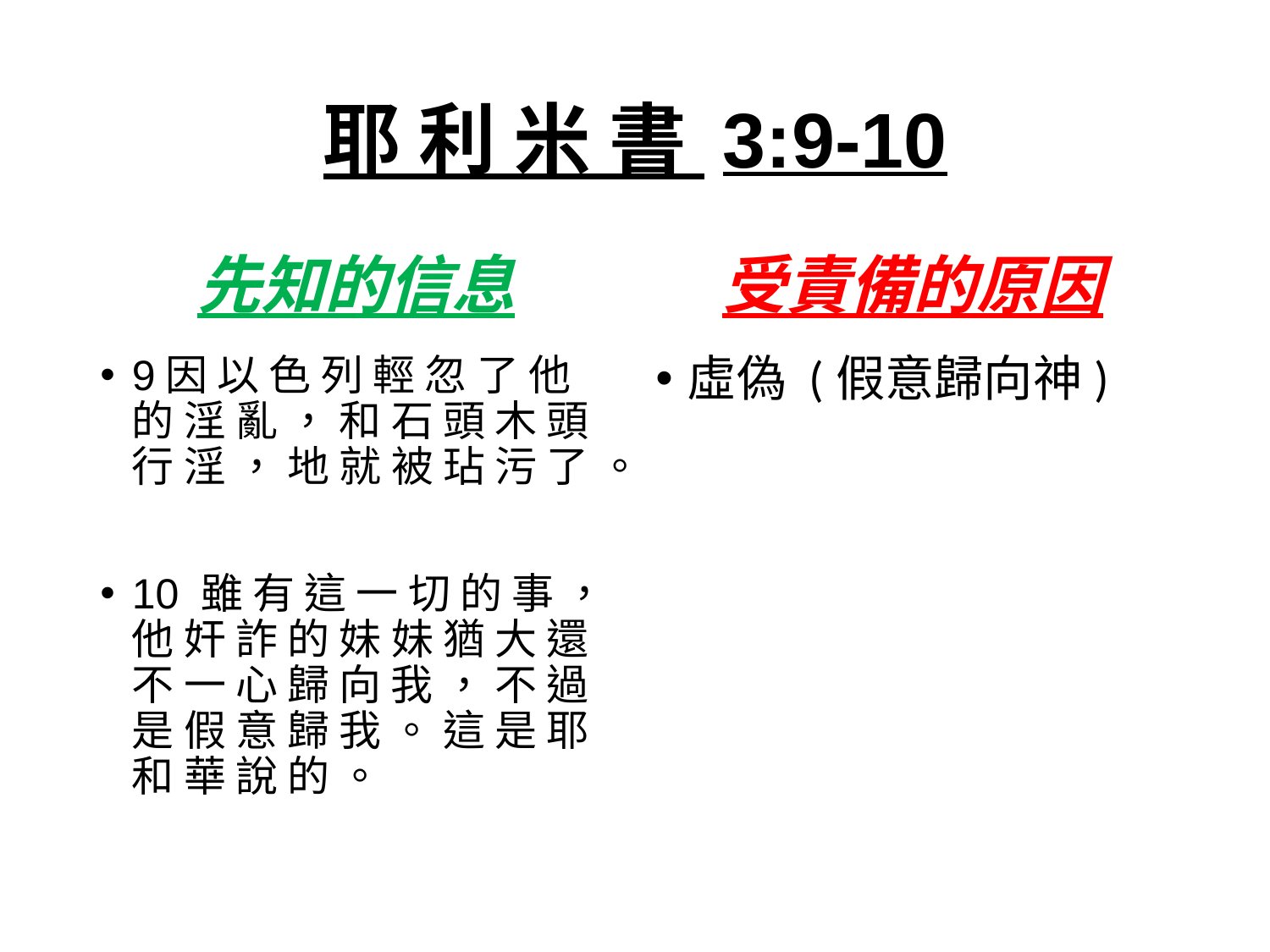

# 耶 利 米 書 3:9-10
先知的信息
受責備的原因
9因 以 色 列 輕 忽 了 他 的 淫 亂 ， 和 石 頭 木 頭 行 淫 ， 地 就 被 玷 污 了 。

10 雖 有 這 一 切 的 事 ， 他 奸 詐 的 妹 妹 猶 大 還 不 一 心 歸 向 我 ， 不 過 是 假 意 歸 我 。 這 是 耶 和 華 說 的 。
虛偽 (假意歸向神)